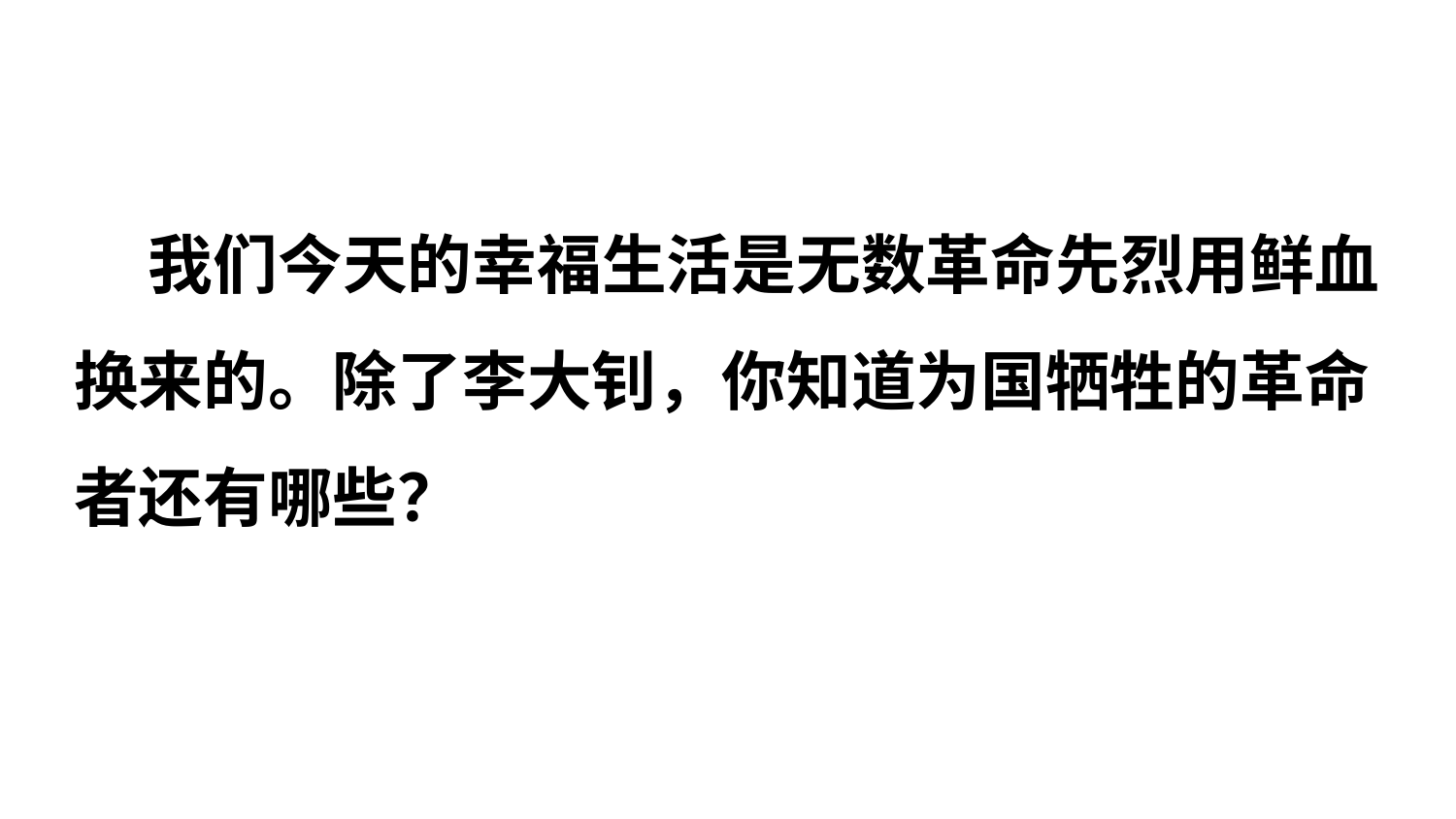

我们今天的幸福生活是无数革命先烈用鲜血换来的。除了李大钊，你知道为国牺牲的革命者还有哪些？